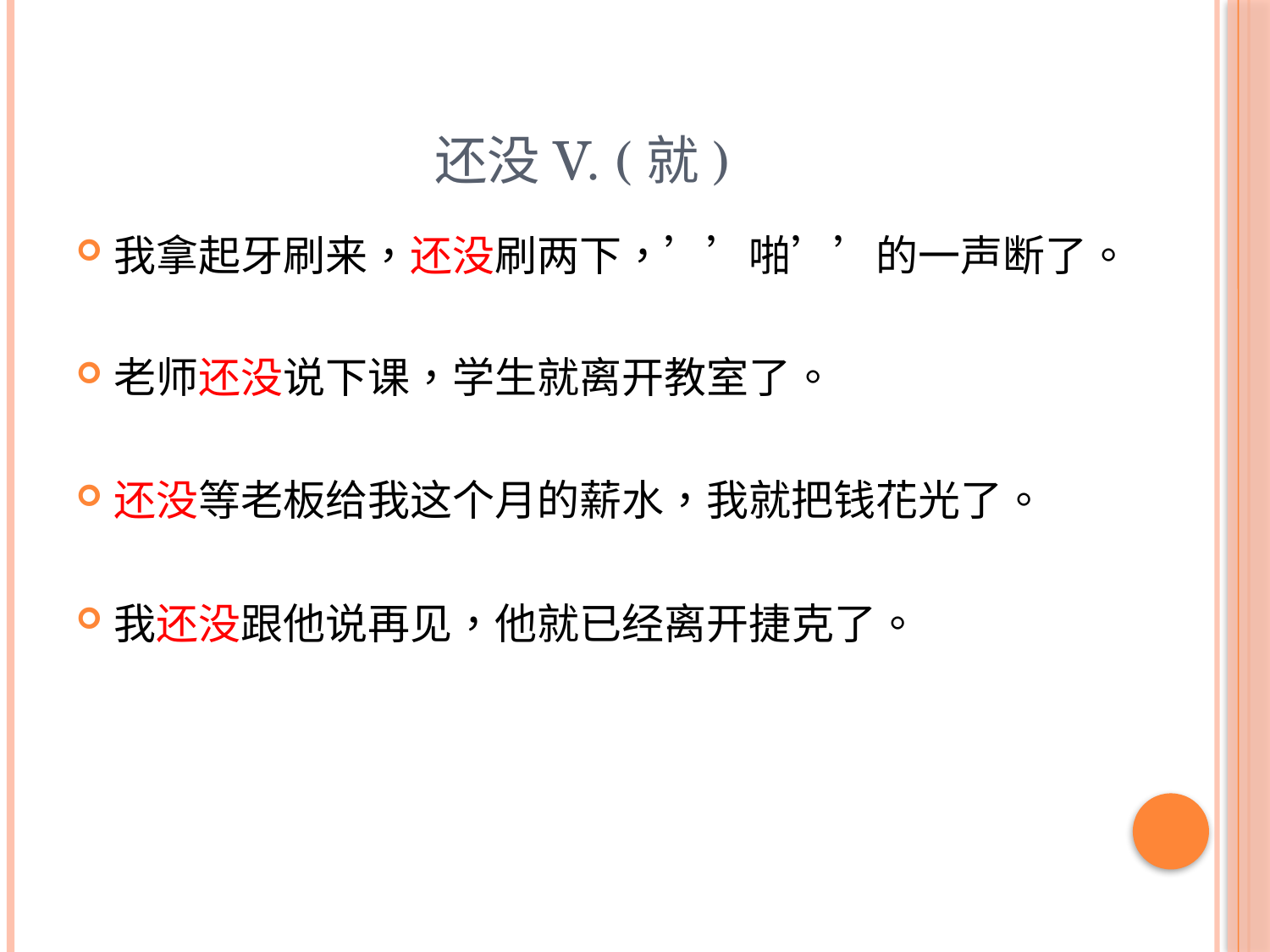

# 还没V. (就)
我拿起牙刷来，还没刷两下，’’啪’’的一声断了。

老师还没说下课，学生就离开教室了。

还没等老板给我这个月的薪水，我就把钱花光了。

我还没跟他说再见，他就已经离开捷克了。